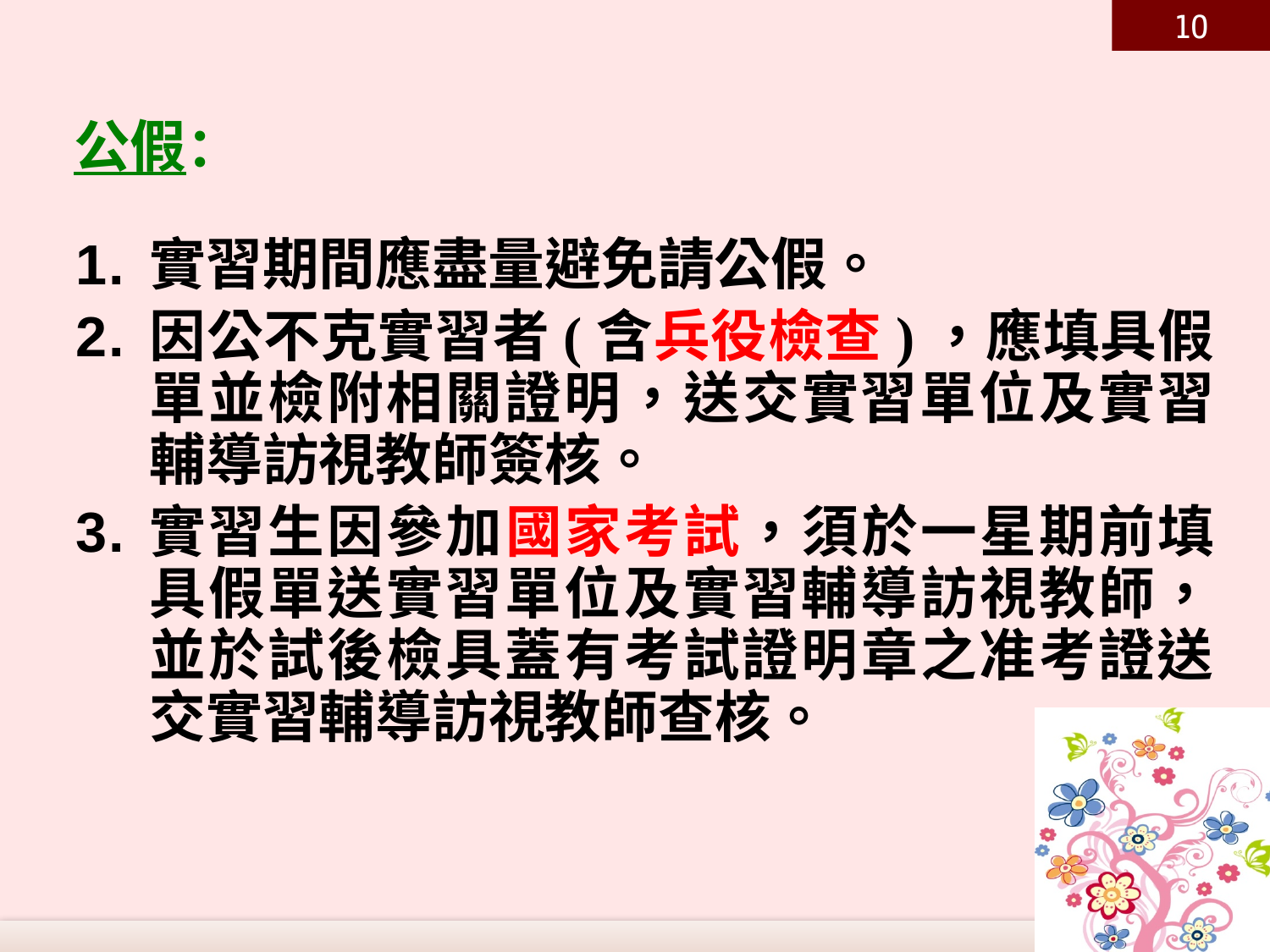

10
公假：
實習期間應盡量避免請公假。
因公不克實習者(含兵役檢查)，應填具假單並檢附相關證明，送交實習單位及實習輔導訪視教師簽核。
實習生因參加國家考試，須於一星期前填具假單送實習單位及實習輔導訪視教師，並於試後檢具蓋有考試證明章之准考證送交實習輔導訪視教師查核。